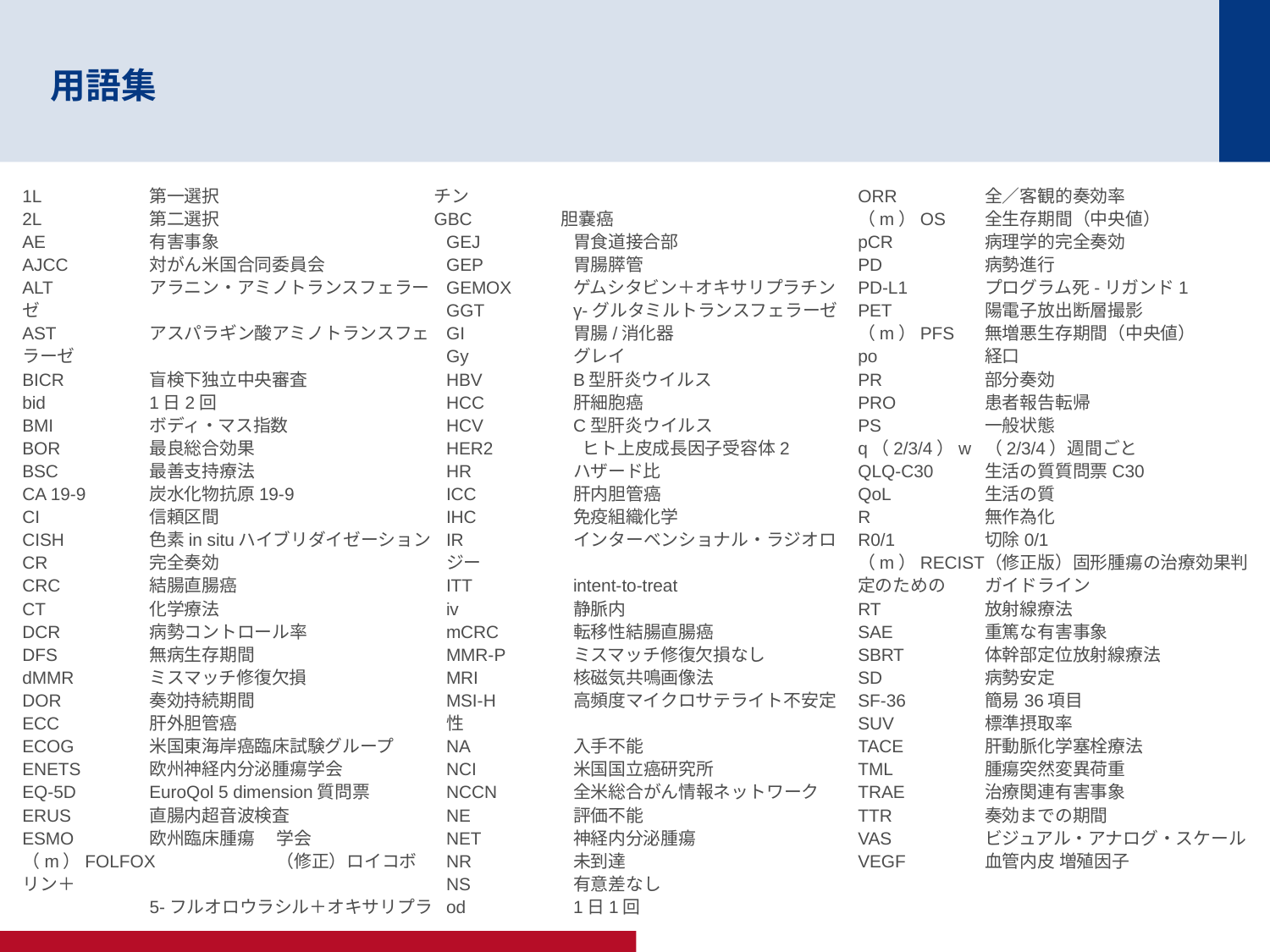

# 用語集
1L	第一選択
2L	第二選択
AE	有害事象
AJCC	対がん米国合同委員会
ALT	アラニン・アミノトランスフェラーゼ
AST	アスパラギン酸アミノトランスフェラーゼ
BICR	盲検下独立中央審査
bid	1日2回
BMI	ボディ・マス指数
BOR	最良総合効果
BSC	最善支持療法
CA 19-9	炭水化物抗原19-9
CI	信頼区間
CISH	色素in situハイブリダイゼーション
CR	完全奏効
CRC	結腸直腸癌
CT	化学療法
DCR	病勢コントロール率
DFS	無病生存期間
dMMR	ミスマッチ修復欠損
DOR	奏効持続期間
ECC	肝外胆管癌
ECOG	米国東海岸癌臨床試験グループ
ENETS	欧州神経内分泌腫瘍学会
EQ-5D	EuroQol 5 dimension質問票
ERUS	直腸内超音波検査
ESMO	欧州臨床腫瘍	学会
（m）FOLFOX	（修正）ロイコボリン＋
	5-フルオロウラシル＋オキサリプラチン
GBC	胆嚢癌
GEJ	胃食道接合部
GEP	胃腸膵管
GEMOX	ゲムシタビン＋オキサリプラチン
GGT	γ-グルタミルトランスフェラーゼ
GI	胃腸/消化器
Gy	グレイ
HBV	B型肝炎ウイルス
HCC	肝細胞癌
HCV	C型肝炎ウイルス
HER2	 ヒト上皮成長因子受容体2
HR	ハザード比
ICC	肝内胆管癌
IHC	免疫組織化学
IR	インターベンショナル・ラジオロジー
ITT	intent-to-treat
iv	静脈内
mCRC	転移性結腸直腸癌
MMR-P	ミスマッチ修復欠損なし
MRI	核磁気共鳴画像法
MSI-H	高頻度マイクロサテライト不安定性
NA	入手不能
NCI	米国国立癌研究所
NCCN	全米総合がん情報ネットワーク
NE	評価不能
NET	神経内分泌腫瘍
NR	未到達
NS	有意差なし
od	1日1回
ORR	全／客観的奏効率
（m）OS	全生存期間（中央値）
pCR	病理学的完全奏効
PD	病勢進行
PD-L1	プログラム死-リガンド1
PET	陽電子放出断層撮影
（m）PFS	無増悪生存期間（中央値）
po	経口
PR	部分奏効
PRO	患者報告転帰
PS	一般状態
q（2/3/4）w	（2/3/4）週間ごと
QLQ-C30	生活の質質問票C30
QoL	生活の質
R	無作為化
R0/1	切除0/1
（m）RECIST	（修正版）固形腫瘍の治療効果判定のための	ガイドライン
RT	放射線療法
SAE	重篤な有害事象
SBRT	体幹部定位放射線療法
SD	病勢安定
SF-36	簡易36項目
SUV	標準摂取率
TACE	肝動脈化学塞栓療法
TML	腫瘍突然変異荷重
TRAE	治療関連有害事象
TTR	奏効までの期間
VAS	ビジュアル・アナログ・スケール
VEGF	血管内皮 増殖因子